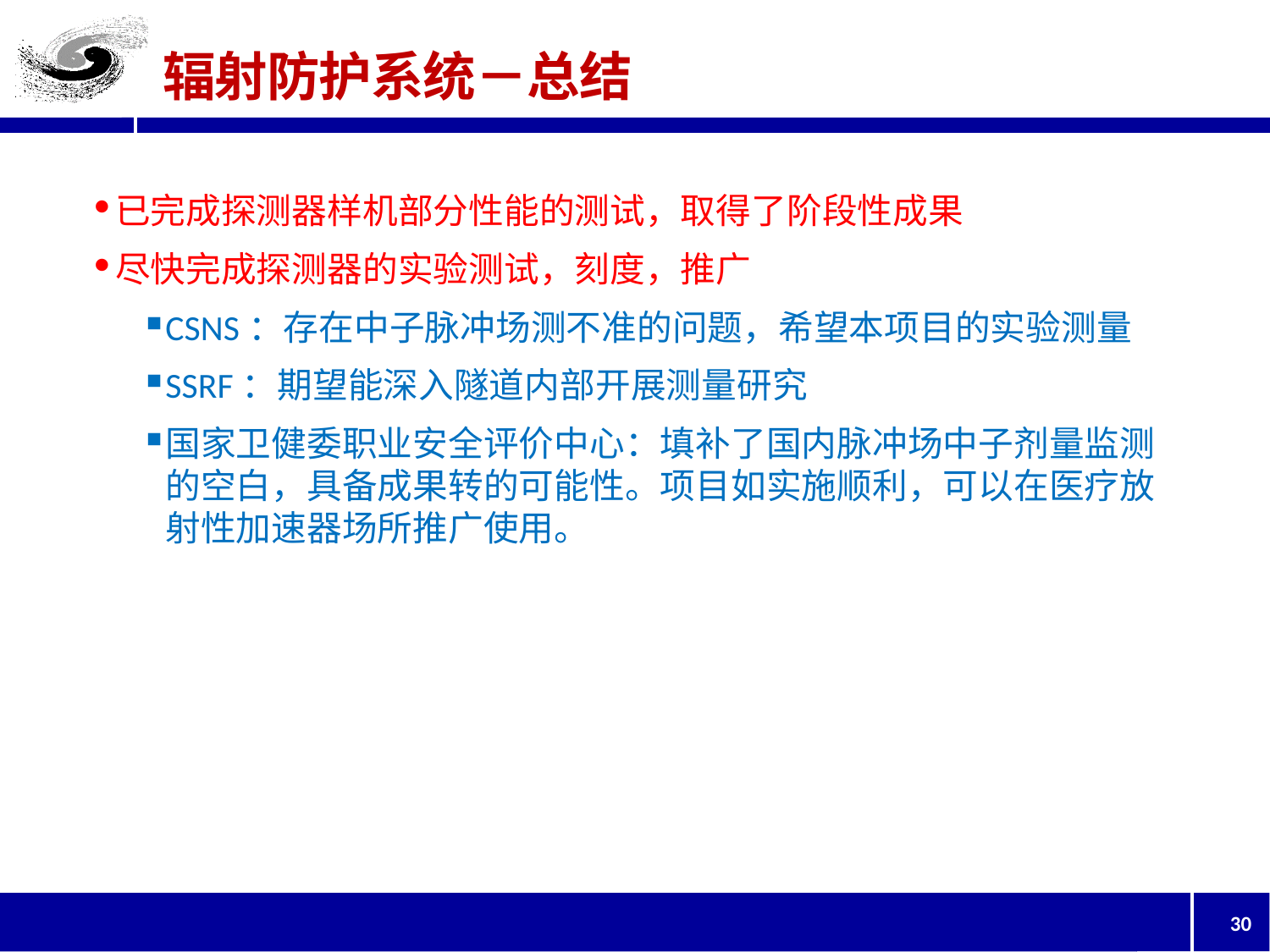

辐射防护系统－总结
已完成探测器样机部分性能的测试，取得了阶段性成果
尽快完成探测器的实验测试，刻度，推广
CSNS：存在中子脉冲场测不准的问题，希望本项目的实验测量
SSRF：期望能深入隧道内部开展测量研究
国家卫健委职业安全评价中心：填补了国内脉冲场中子剂量监测的空白，具备成果转的可能性。项目如实施顺利，可以在医疗放射性加速器场所推广使用。